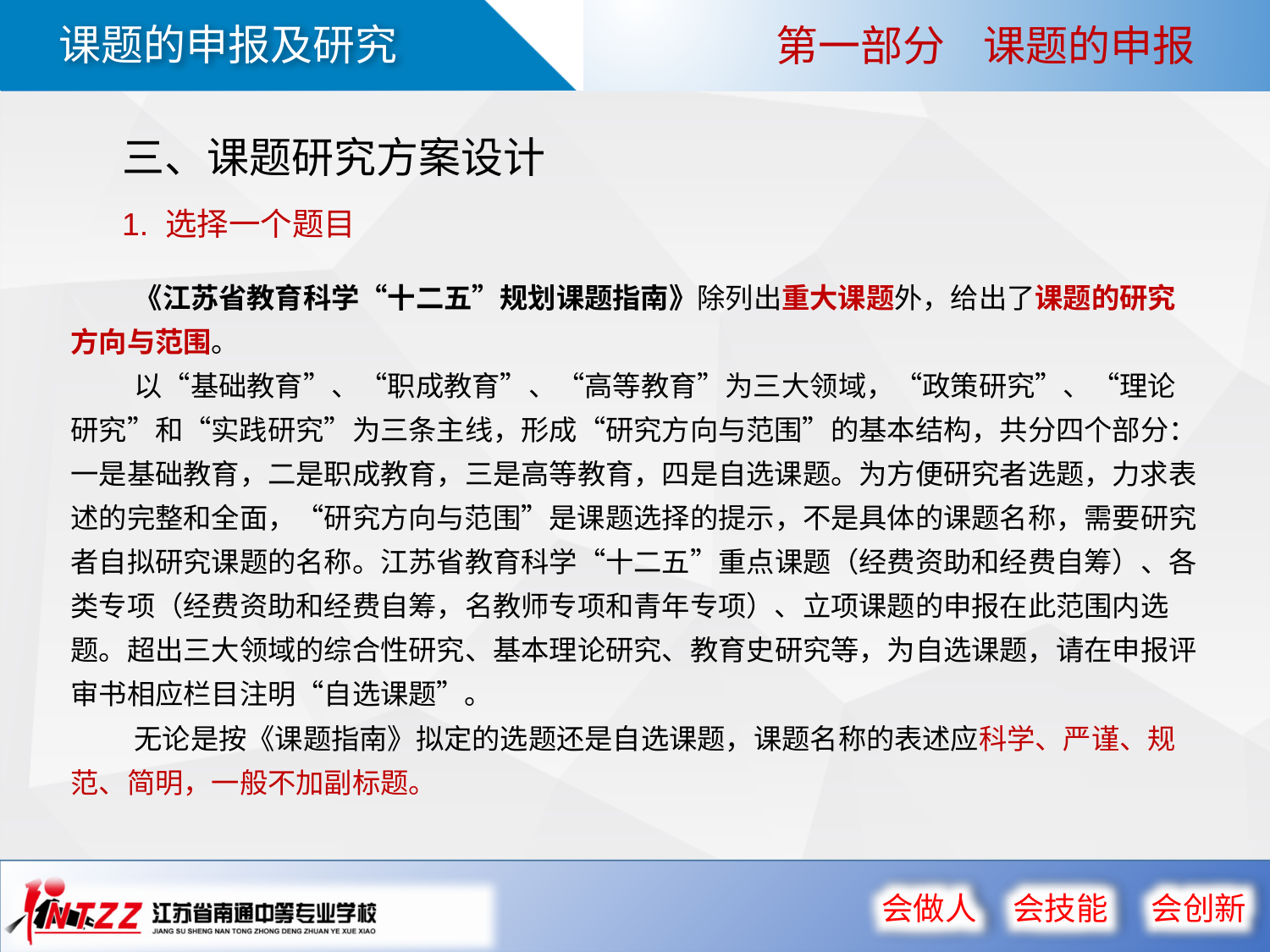

第一部分    课题的申报
三、课题研究方案设计
1. 选择一个题目
《江苏省教育科学“十二五”规划课题指南》除列出重大课题外，给出了课题的研究方向与范围。
以“基础教育”、“职成教育”、“高等教育”为三大领域，“政策研究”、“理论研究”和“实践研究”为三条主线，形成“研究方向与范围”的基本结构，共分四个部分：一是基础教育，二是职成教育，三是高等教育，四是自选课题。为方便研究者选题，力求表述的完整和全面，“研究方向与范围”是课题选择的提示，不是具体的课题名称，需要研究者自拟研究课题的名称。江苏省教育科学“十二五”重点课题（经费资助和经费自筹）、各类专项（经费资助和经费自筹，名教师专项和青年专项）、立项课题的申报在此范围内选题。超出三大领域的综合性研究、基本理论研究、教育史研究等，为自选课题，请在申报评审书相应栏目注明“自选课题”。
无论是按《课题指南》拟定的选题还是自选课题，课题名称的表述应科学、严谨、规范、简明，一般不加副标题。